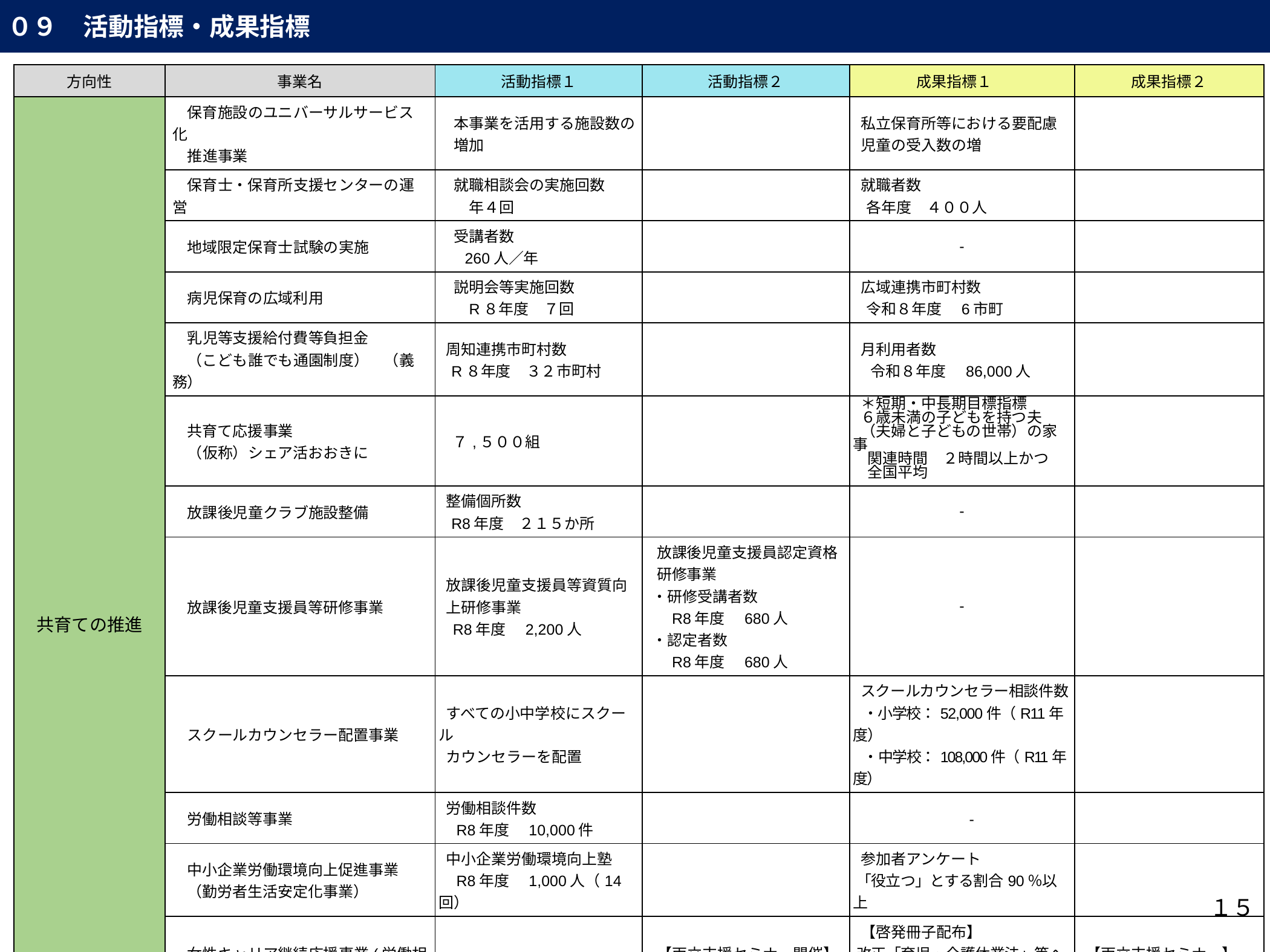

０９　活動指標・成果指標
| 方向性 | 事業名 | 活動指標１ | 活動指標２ | 成果指標１ | 成果指標２ |
| --- | --- | --- | --- | --- | --- |
| 共育ての推進 | 保育施設のユニバーサルサービス化 　推進事業 | 本事業を活用する施設数の 　増加 |  | 私立保育所等における要配慮 児童の受入数の増 |  |
|  | 保育士・保育所支援センターの運営 | 就職相談会の実施回数 　　年４回 |  | 就職者数 各年度　４００人 |  |
| 妊娠・出産への 支援 | 地域限定保育士試験の実施 | 受講者数 　260人／年 |  | - |  |
| 共育ての推進 | 病児保育の広域利用 | 説明会等実施回数 　 R８年度　７回 |  | 広域連携市町村数 令和８年度　6市町 |  |
|  | 乳児等支援給付費等負担金 　（こども誰でも通園制度）　（義務） | 周知連携市町村数 R８年度　３２市町村 |  | 月利用者数 令和８年度　86,000人 |  |
|  | 共育て応援事業 　（仮称）シェア活おおきに | ７,５００組 |  | ＊短期・中長期目標指標 ６歳未満の子どもを持つ夫 （夫婦と子どもの世帯）の家事 関連時間　２時間以上かつ 全国平均 |  |
| 妊娠・出産への支援 | 放課後児童クラブ施設整備 | 整備個所数 R8年度　２１５か所 |  | - |  |
|  | 放課後児童支援員等研修事業 | 放課後児童支援員等資質向 上研修事業 R8年度　2,200人 | 放課後児童支援員認定資格 研修事業 ・研修受講者数 　 R8年度　680人 ・認定者数 　 R8年度　680人 | - |  |
|  | スクールカウンセラー配置事業 | すべての小中学校にスクール カウンセラーを配置 |  | スクールカウンセラー相談件数 ・小学校：52,000件（R11年度） ・中学校：108,000件（R11年度） |  |
|  | 労働相談等事業 | 労働相談件数 R8年度　10,000件 |  | - |  |
|  | 中小企業労働環境向上促進事業 　（勤労者生活安定化事業） | 中小企業労働環境向上塾 R8年度　1,000人（14回） |  | 参加者アンケート 「役立つ」とする割合90％以上 |  |
|  | 女性キャリア継続応援事業(労働相談　 　事業（経常）） | 【啓発冊子配布】 R8年度　15,000部 | 【両立支援セミナー開催】 　 R8年度　参加者100人 　 （１回） | 【啓発冊子配布】 改正「育児・介護休業法」等への　 理解促進及び啓発を行い、女性 のキャリア継続につなげる | 【両立支援セミナー】 参加者アンケート 　「満足度」100％ |
|  | 性別役割分担意識の解消等をめざす 　イベントの実施 | 参加者数　13,000名 |  | おおさか男女共同参画プラン 2026-2030）における 「性別役割分担意識に同感しな い府民割合」の目標数値達成 　（R12年度）82％ |  |
１５